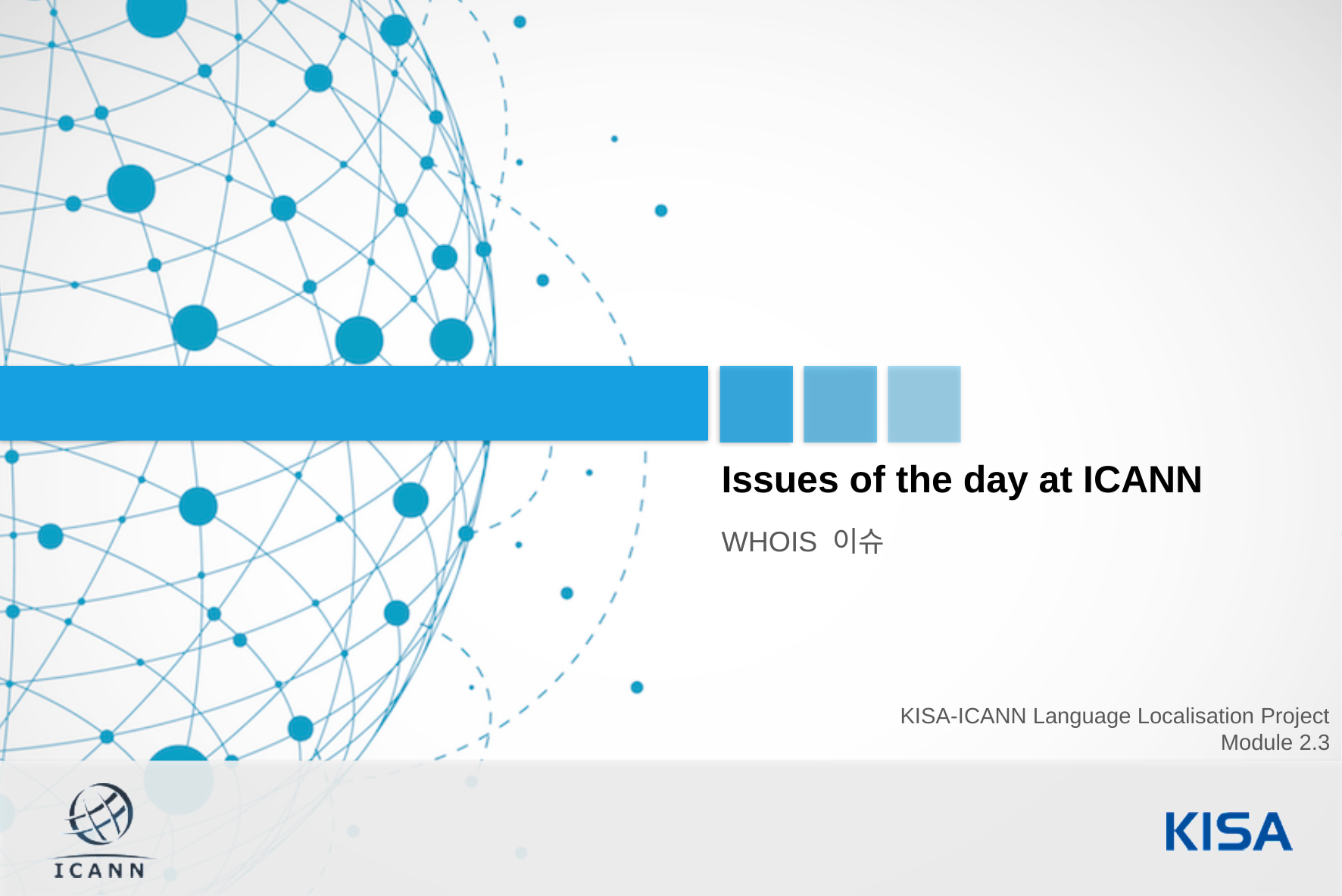

Issues of the day at ICANN
WHOIS 이슈
KISA-ICANN Language Localisation Project
Module 2.3